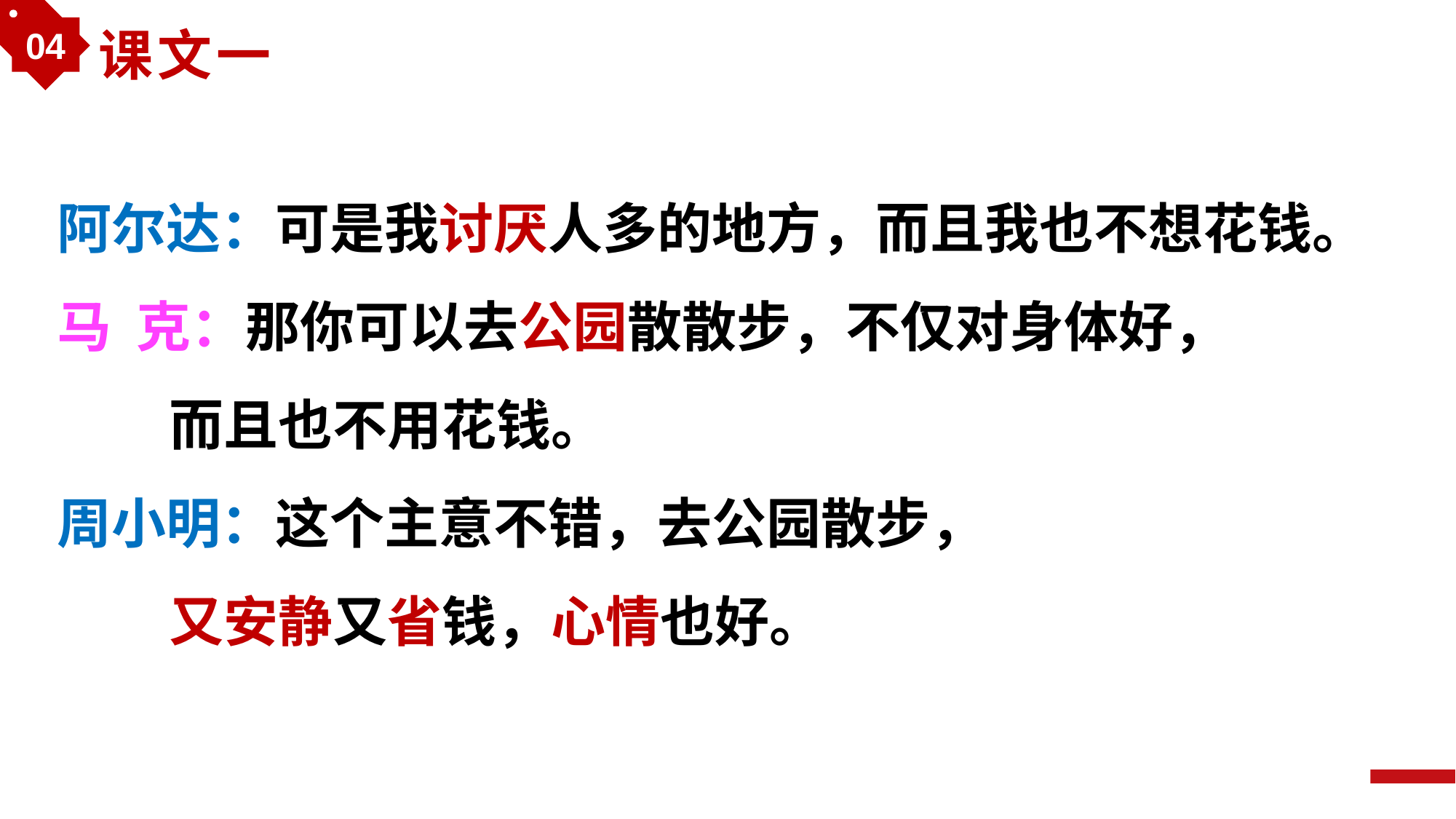

04
课文一
阿尔达：可是我讨厌人多的地方，而且我也不想花钱。
马  克：那你可以去公园散散步，不仅对身体好，
        而且也不用花钱。
周小明：这个主意不错，去公园散步，
        又安静又省钱，心情也好。